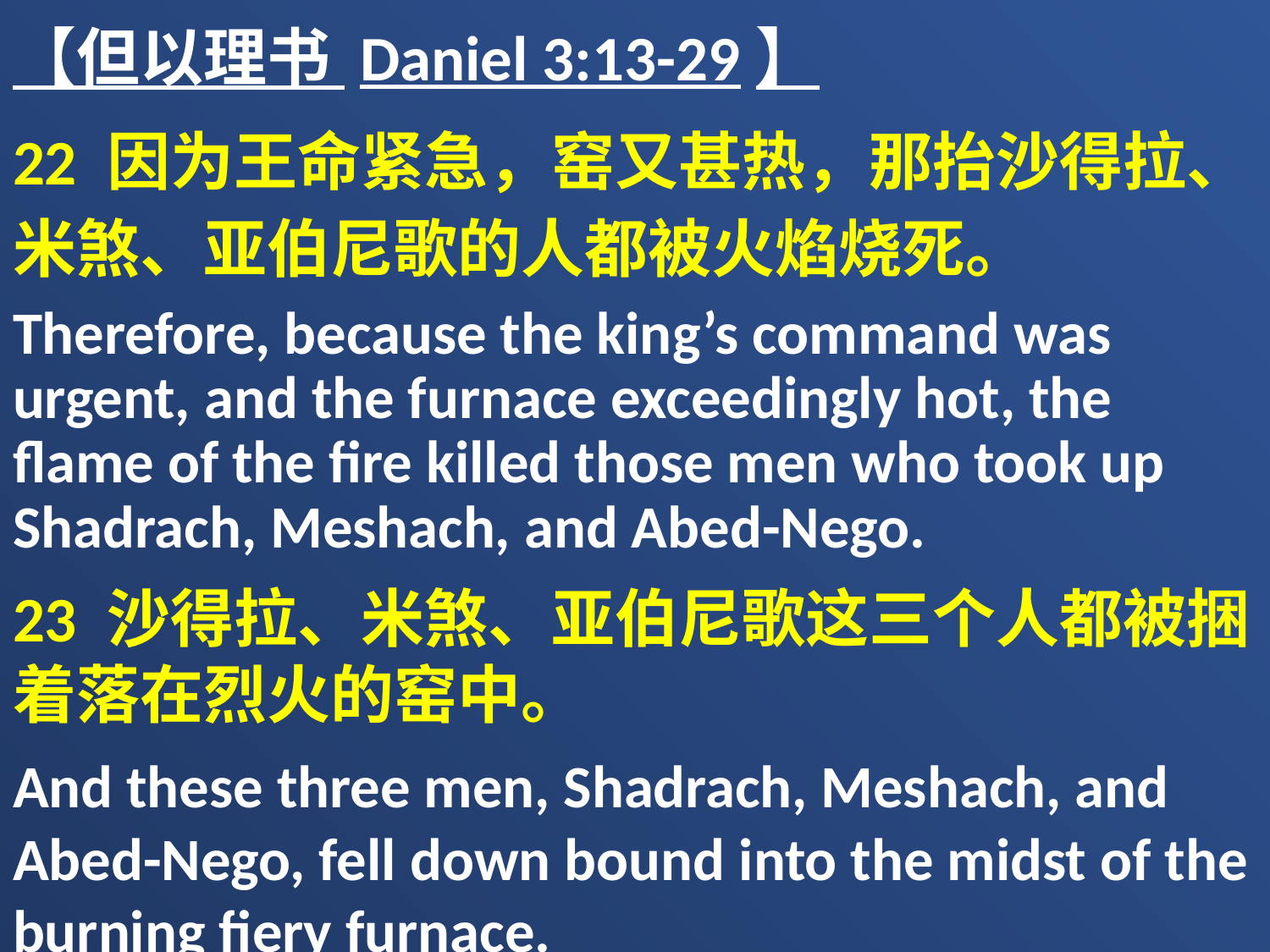

【但以理书 Daniel 3:13-29】
22 因为王命紧急，窑又甚热，那抬沙得拉、米煞、亚伯尼歌的人都被火焰烧死。
Therefore, because the king’s command was urgent, and the furnace exceedingly hot, the flame of the fire killed those men who took up Shadrach, Meshach, and Abed-Nego.
23 沙得拉、米煞、亚伯尼歌这三个人都被捆着落在烈火的窑中。
And these three men, Shadrach, Meshach, and Abed-Nego, fell down bound into the midst of the burning fiery furnace.